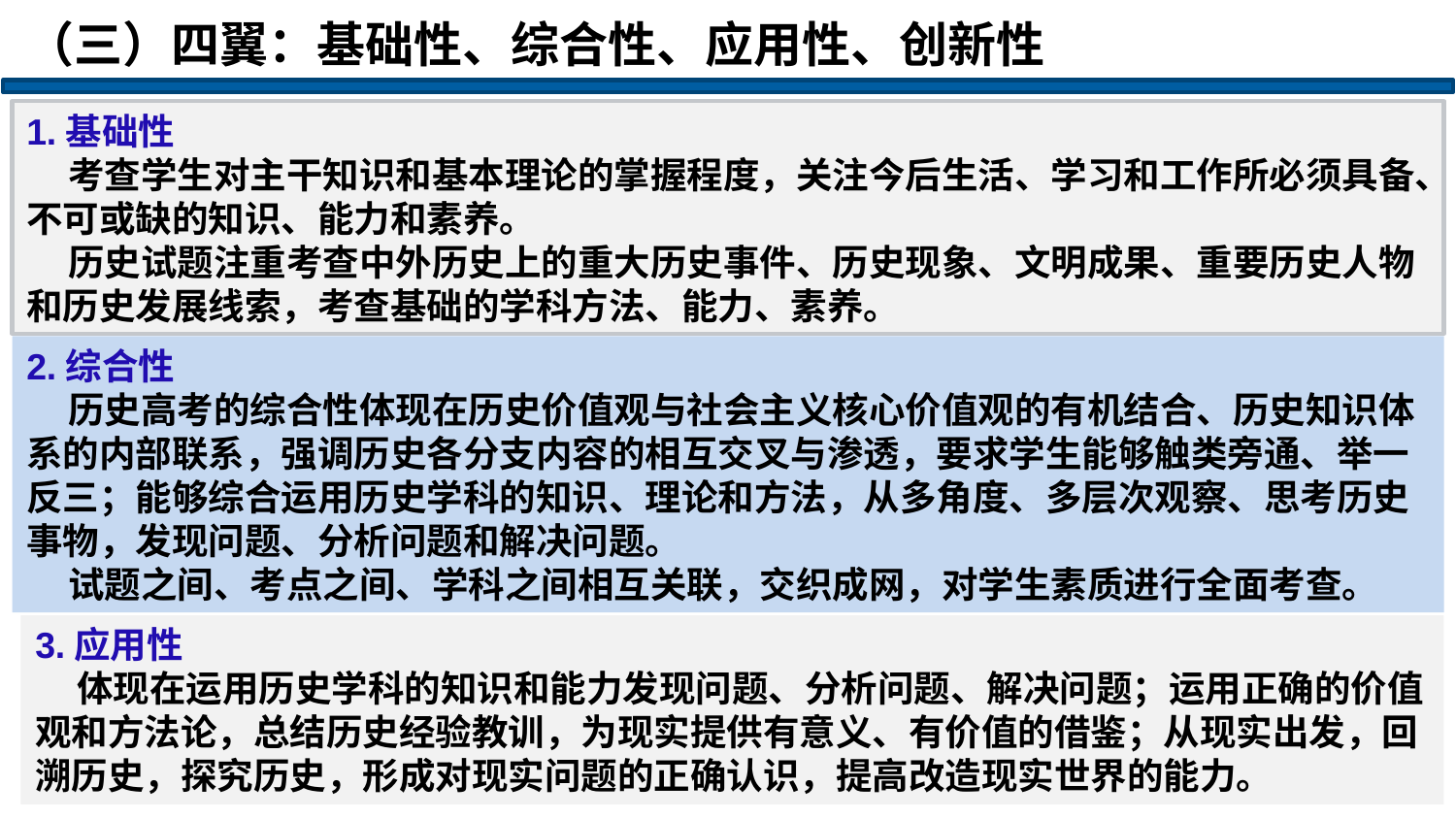

（三）四翼：基础性、综合性、应用性、创新性

1.基础性
    考查学生对主干知识和基本理论的掌握程度，关注今后生活、学习和工作所必须具备、不可或缺的知识、能力和素养。
    历史试题注重考查中外历史上的重大历史事件、历史现象、文明成果、重要历史人物和历史发展线索，考查基础的学科方法、能力、素养。
2.综合性
    历史高考的综合性体现在历史价值观与社会主义核心价值观的有机结合、历史知识体系的内部联系，强调历史各分支内容的相互交叉与渗透，要求学生能够触类旁通、举一反三；能够综合运用历史学科的知识、理论和方法，从多角度、多层次观察、思考历史事物，发现问题、分析问题和解决问题。
    试题之间、考点之间、学科之间相互关联，交织成网，对学生素质进行全面考查。
3.应用性
    体现在运用历史学科的知识和能力发现问题、分析问题、解决问题；运用正确的价值观和方法论，总结历史经验教训，为现实提供有意义、有价值的借鉴；从现实出发，回溯历史，探究历史，形成对现实问题的正确认识，提高改造现实世界的能力。